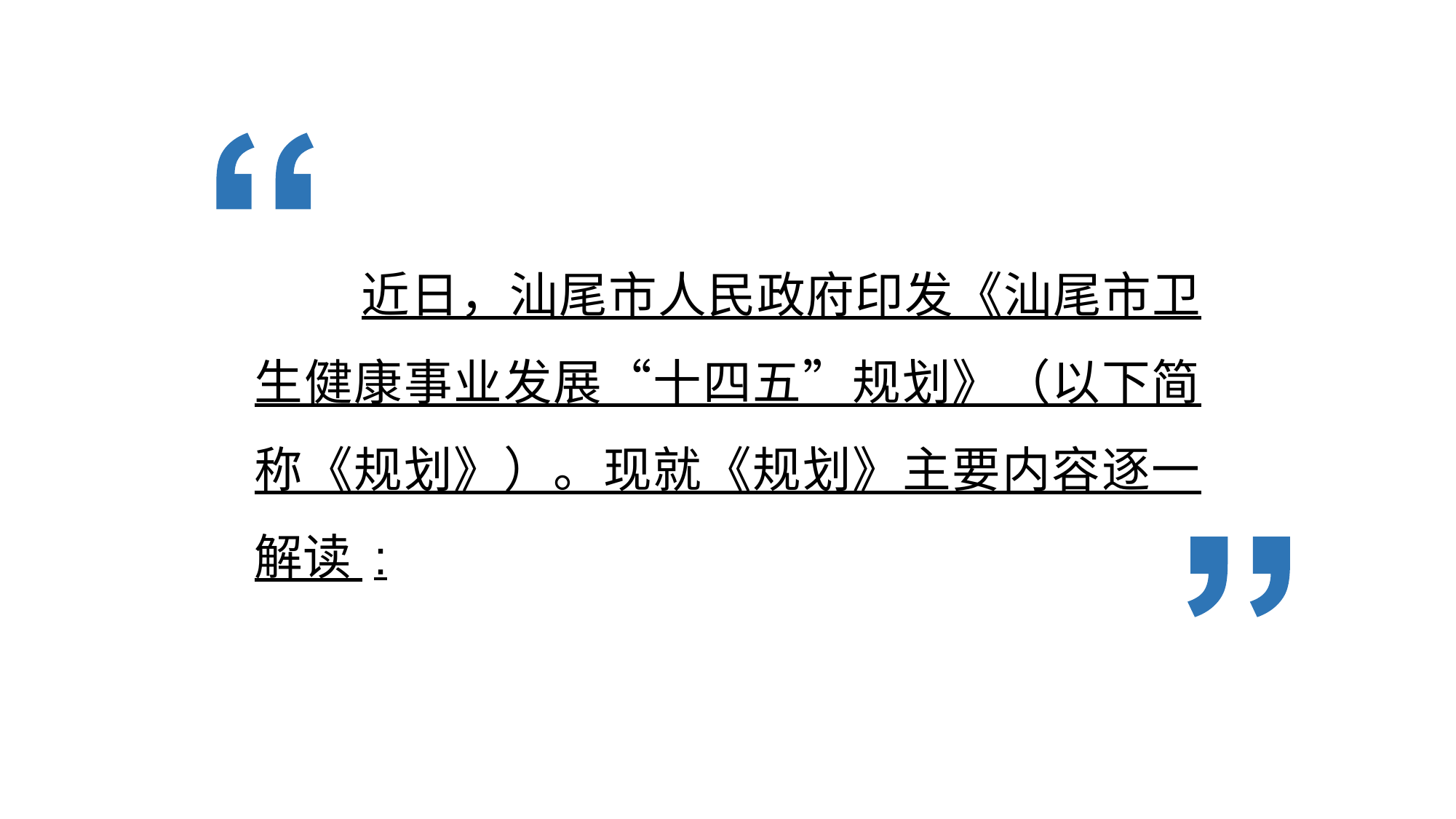

近日，汕尾市人民政府印发《汕尾市卫生健康事业发展“十四五”规划》（以下简称《规划》）。现就《规划》主要内容逐一解读 :